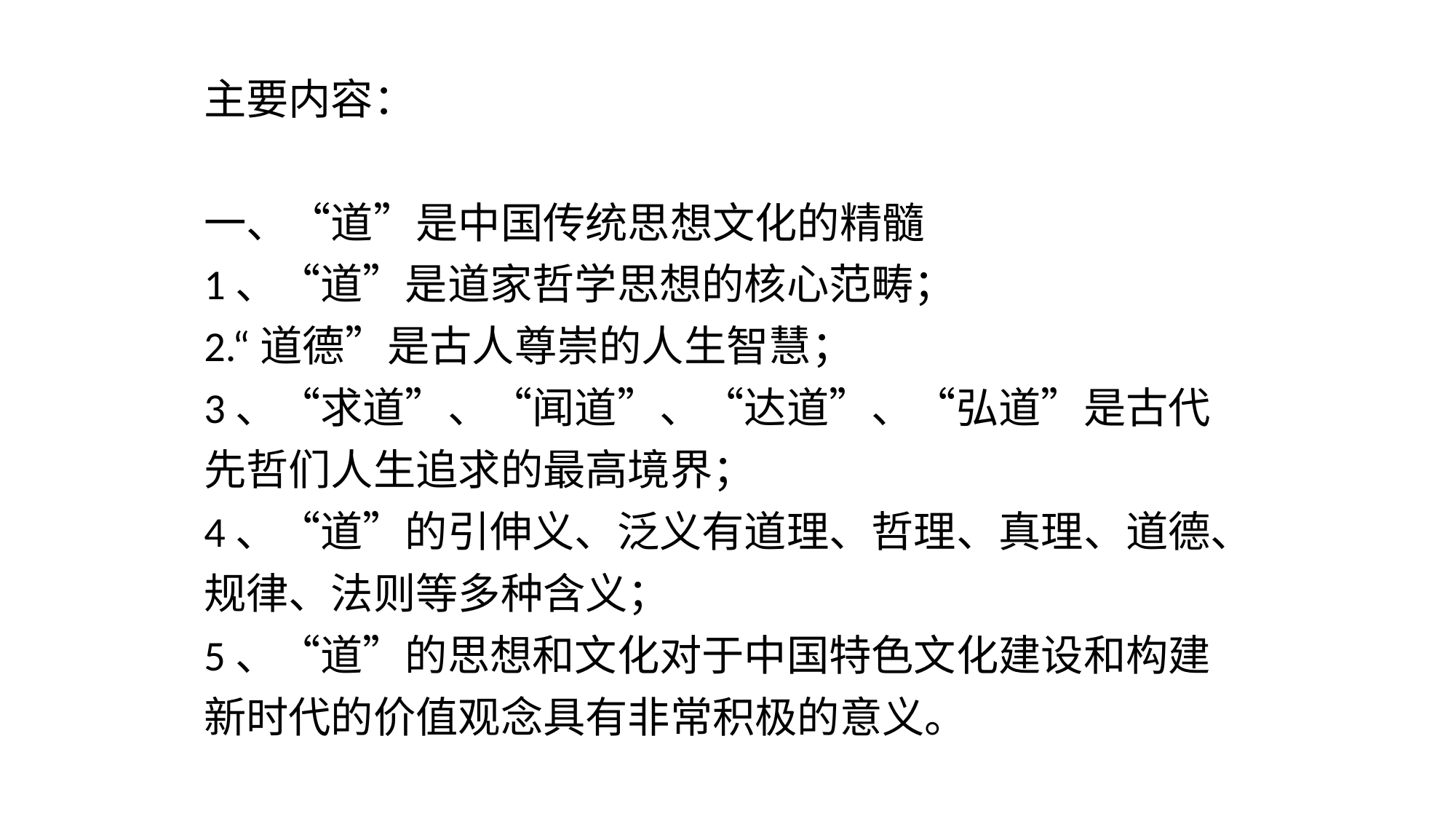

主要内容：

一、“道”是中国传统思想文化的精髓
1、“道”是道家哲学思想的核心范畴；
2.“道德”是古人尊崇的人生智慧；
3、“求道”、“闻道”、“达道”、“弘道”是古代先哲们人生追求的最高境界；
4、“道”的引伸义、泛义有道理、哲理、真理、道德、规律、法则等多种含义；
5、“道”的思想和文化对于中国特色文化建设和构建新时代的价值观念具有非常积极的意义。